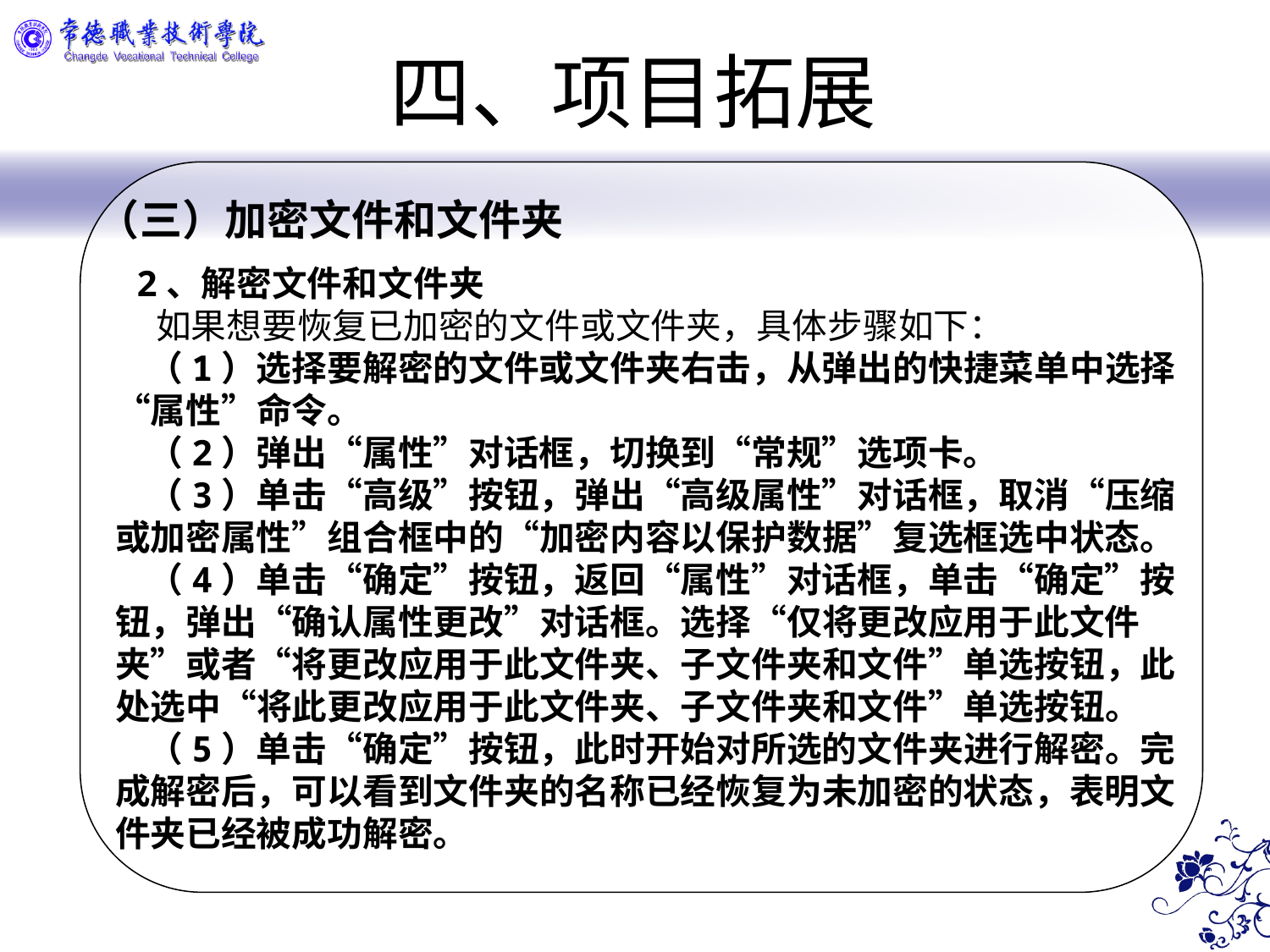

四、项目拓展

（三）加密文件和文件夹

 2、解密文件和文件夹
    如果想要恢复已加密的文件或文件夹，具体步骤如下：
   （1）选择要解密的文件或文件夹右击，从弹出的快捷菜单中选择“属性”命令。
   （2）弹出“属性”对话框，切换到“常规”选项卡。
   （3）单击“高级”按钮，弹出“高级属性”对话框，取消“压缩或加密属性”组合框中的“加密内容以保护数据”复选框选中状态。
   （4）单击“确定”按钮，返回“属性”对话框，单击“确定”按钮，弹出“确认属性更改”对话框。选择“仅将更改应用于此文件夹”或者“将更改应用于此文件夹、子文件夹和文件”单选按钮，此处选中“将此更改应用于此文件夹、子文件夹和文件”单选按钮。
   （5）单击“确定”按钮，此时开始对所选的文件夹进行解密。完成解密后，可以看到文件夹的名称已经恢复为未加密的状态，表明文件夹已经被成功解密。